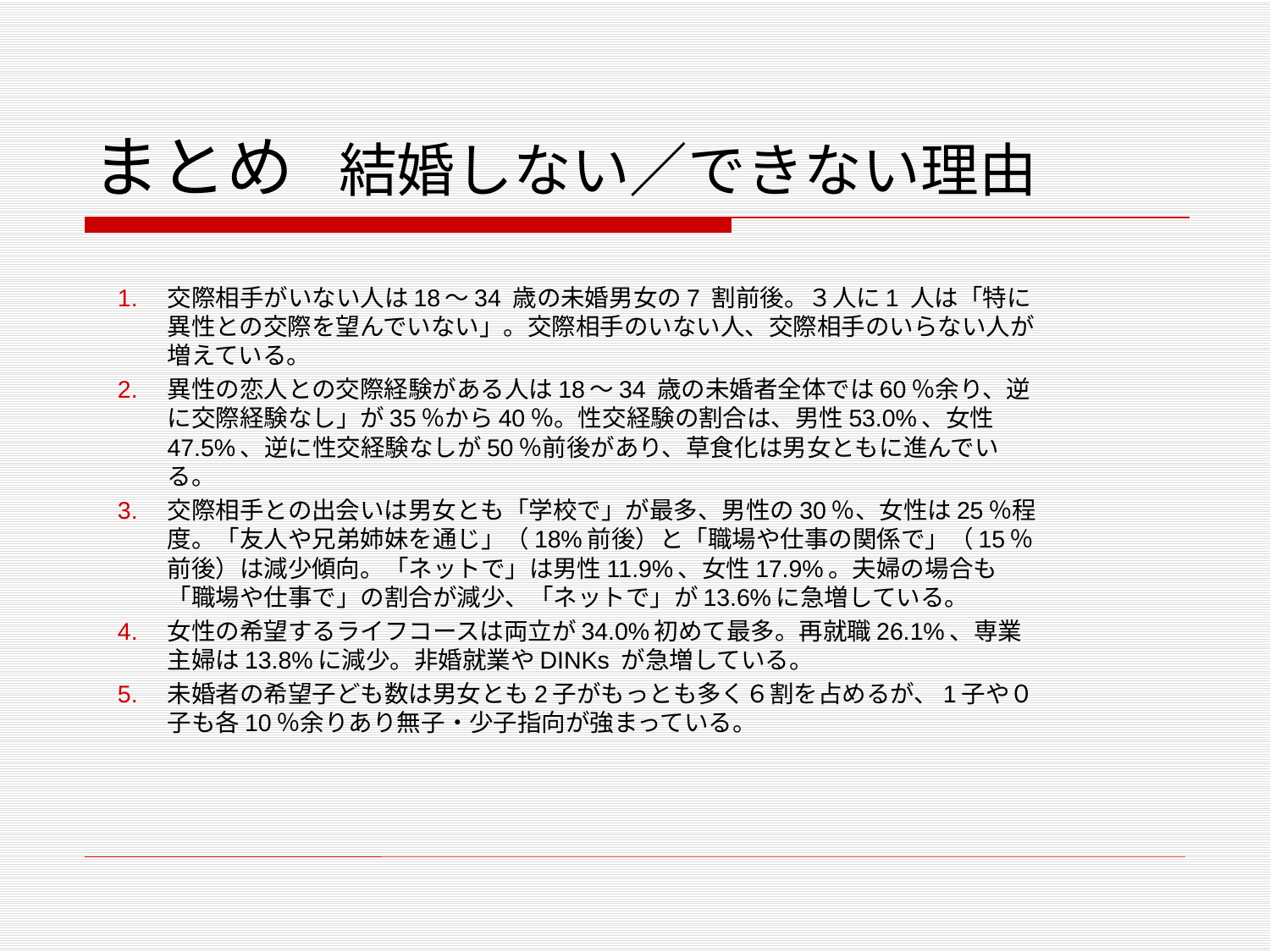

# まとめ   結婚しない／できない理由
交際相手がいない人は18～34 歳の未婚男女の7 割前後。３人に1 人は「特に異性との交際を望んでいない」。交際相手のいない人、交際相手のいらない人が増えている。
異性の恋人との交際経験がある人は18～34 歳の未婚者全体では60％余り、逆に交際経験なし」が35％から40％。性交経験の割合は、男性53.0%、女性47.5%、逆に性交経験なしが50％前後があり、草食化は男女ともに進んでいる。
交際相手との出会いは男女とも「学校で」が最多、男性の30％、女性は25％程度。「友人や兄弟姉妹を通じ」（18%前後）と「職場や仕事の関係で」（15％前後）は減少傾向。「ネットで」は男性11.9%、女性17.9%。夫婦の場合も「職場や仕事で」の割合が減少、「ネットで」が13.6%に急増している。
女性の希望するライフコースは両立が34.0%初めて最多。再就職26.1%、専業主婦は13.8%に減少。非婚就業やDINKs が急増している。
未婚者の希望子ども数は男女とも2子がもっとも多く６割を占めるが、1子や０子も各10％余りあり無子・少子指向が強まっている。